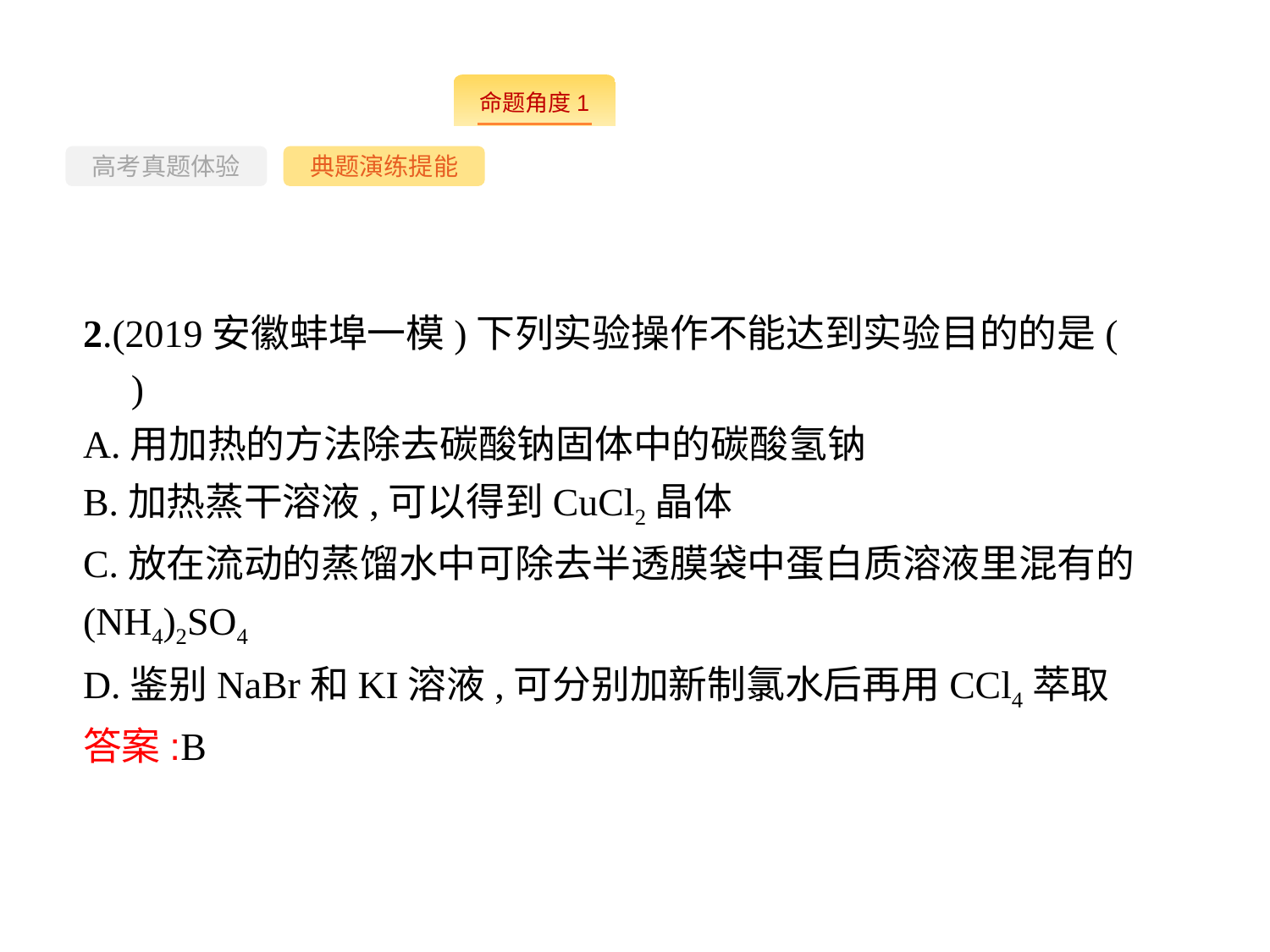

-18-
高考真题体验
典题演练提能
2.(2019安徽蚌埠一模)下列实验操作不能达到实验目的的是(　　)
A.用加热的方法除去碳酸钠固体中的碳酸氢钠
B.加热蒸干溶液,可以得到CuCl2晶体
C.放在流动的蒸馏水中可除去半透膜袋中蛋白质溶液里混有的(NH4)2SO4
D.鉴别NaBr和KI溶液,可分别加新制氯水后再用CCl4萃取
答案:B